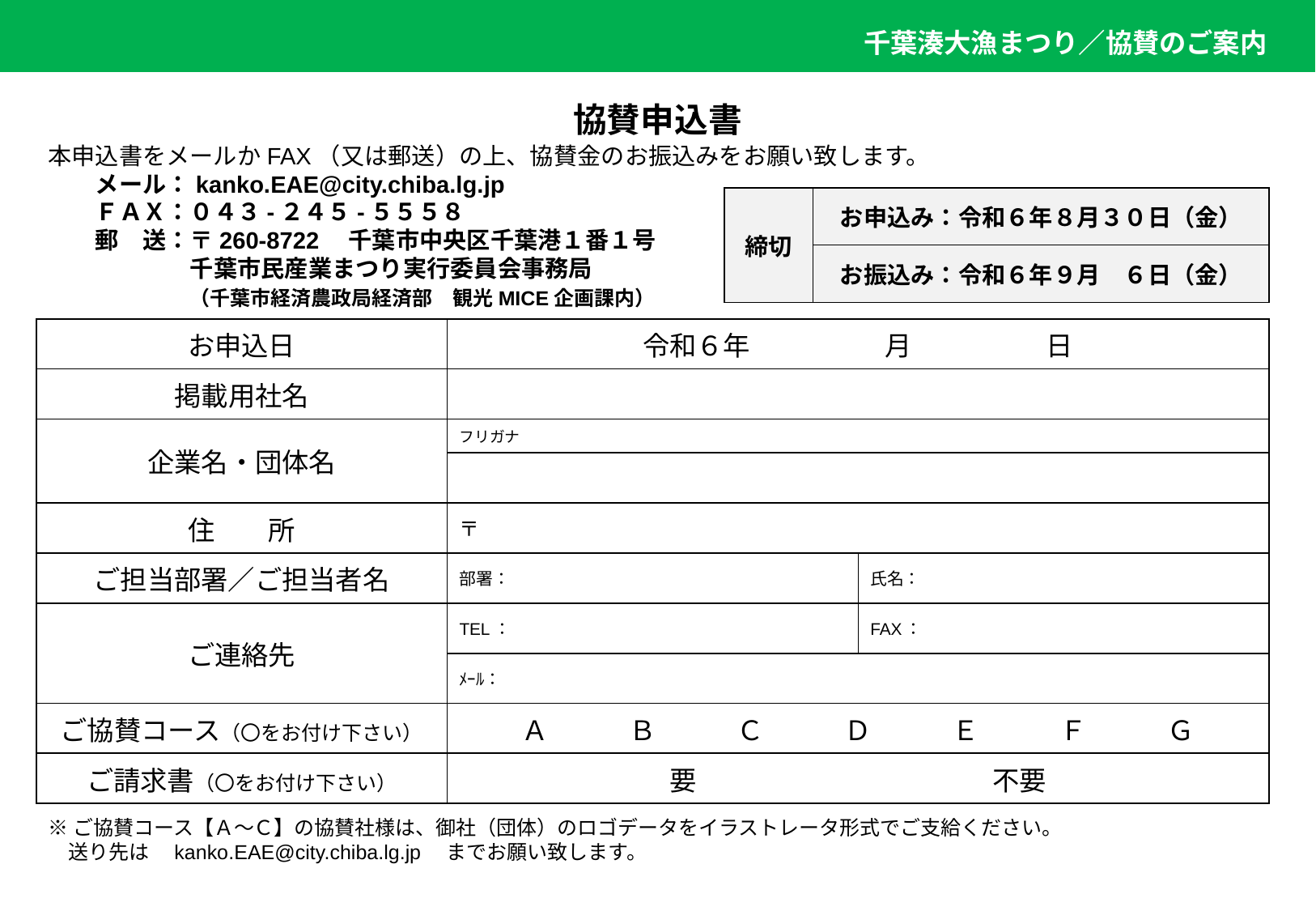

協賛申込書
本申込書をメールかFAX（又は郵送）の上、協賛金のお振込みをお願い致します。
メール：kanko.EAE@city.chiba.lg.jp
ＦＡＸ：０４３-２４５-５５５８
郵　送：〒260-8722　千葉市中央区千葉港１番１号
　　　　千葉市民産業まつり実行委員会事務局
　　　　（千葉市経済農政局経済部　観光MICE企画課内）
| 締切 | お申込み：令和６年８月３０日（金） |
| --- | --- |
|  | お振込み：令和６年９月　６日（金） |
| お申込日 | 令和６年　　　　　月　　　　　日 |  |
| --- | --- | --- |
| 掲載用社名 |  |  |
| 企業名・団体名 | フリガナ |  |
|  |  |  |
| 住　　所 | 〒 |  |
| ご担当部署／ご担当者名 | 部署： | 氏名： |
| ご連絡先 | TEL： | FAX： |
|  | ﾒｰﾙ： |  |
| ご協賛コース（〇をお付け下さい） | Ａ　　　Ｂ　　　Ｃ　　　Ｄ　　　Ｅ　　　Ｆ　　　Ｇ |  |
| ご請求書（〇をお付け下さい） | 要　　　　　　　　　　　不要 |  |
※ご協賛コース【Ａ～Ｃ】の協賛社様は、御社（団体）のロゴデータをイラストレータ形式でご支給ください。
　送り先は　kanko.EAE@city.chiba.lg.jp　までお願い致します。